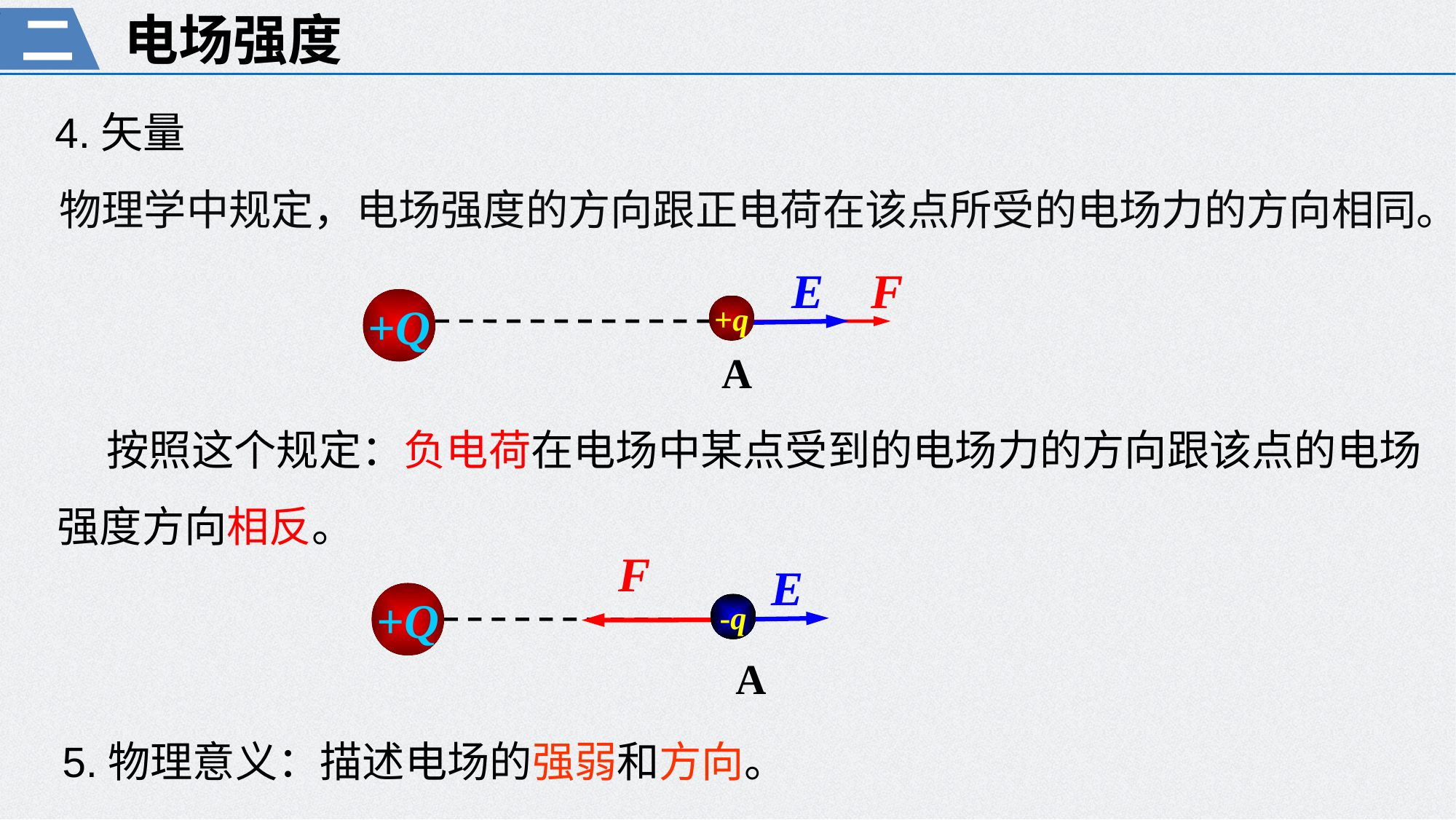

二
电场强度

4.矢量
物理学中规定，电场强度的方向跟正电荷在该点所受的电场力的方向相同。
E
F
+Q
+q

A
     按照这个规定：负电荷在电场中某点受到的电场力的方向跟该点的电场强度方向相反。
F
E
+Q
-q

A
5.物理意义：描述电场的强弱和方向。